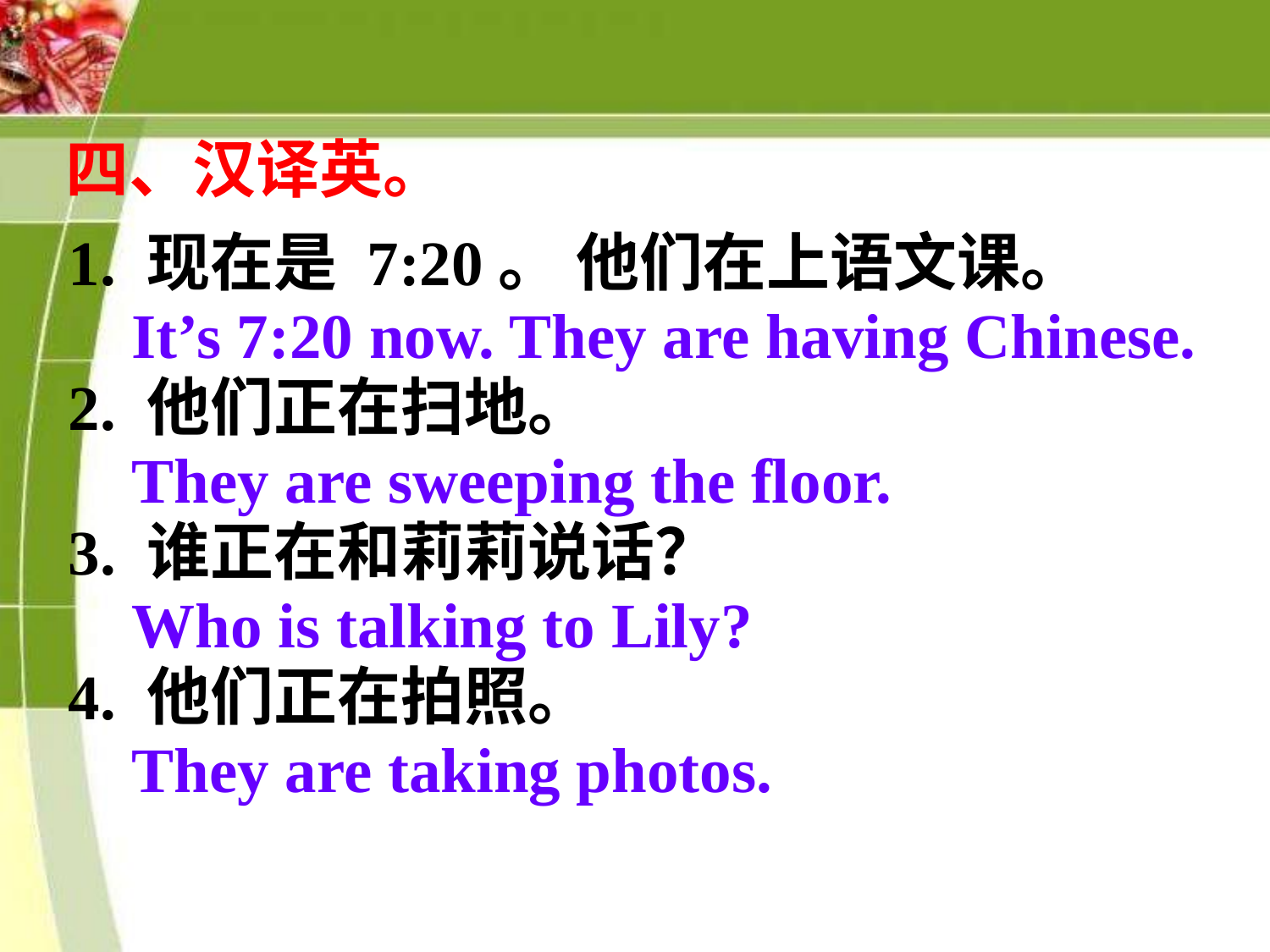

四、汉译英。
1. 现在是 7:20。 他们在上语文课。
    It’s 7:20 now. They are having Chinese.
2. 他们正在扫地。
    They are sweeping the floor.
3. 谁正在和莉莉说话？
    Who is talking to Lily?
4. 他们正在拍照。
    They are taking photos.